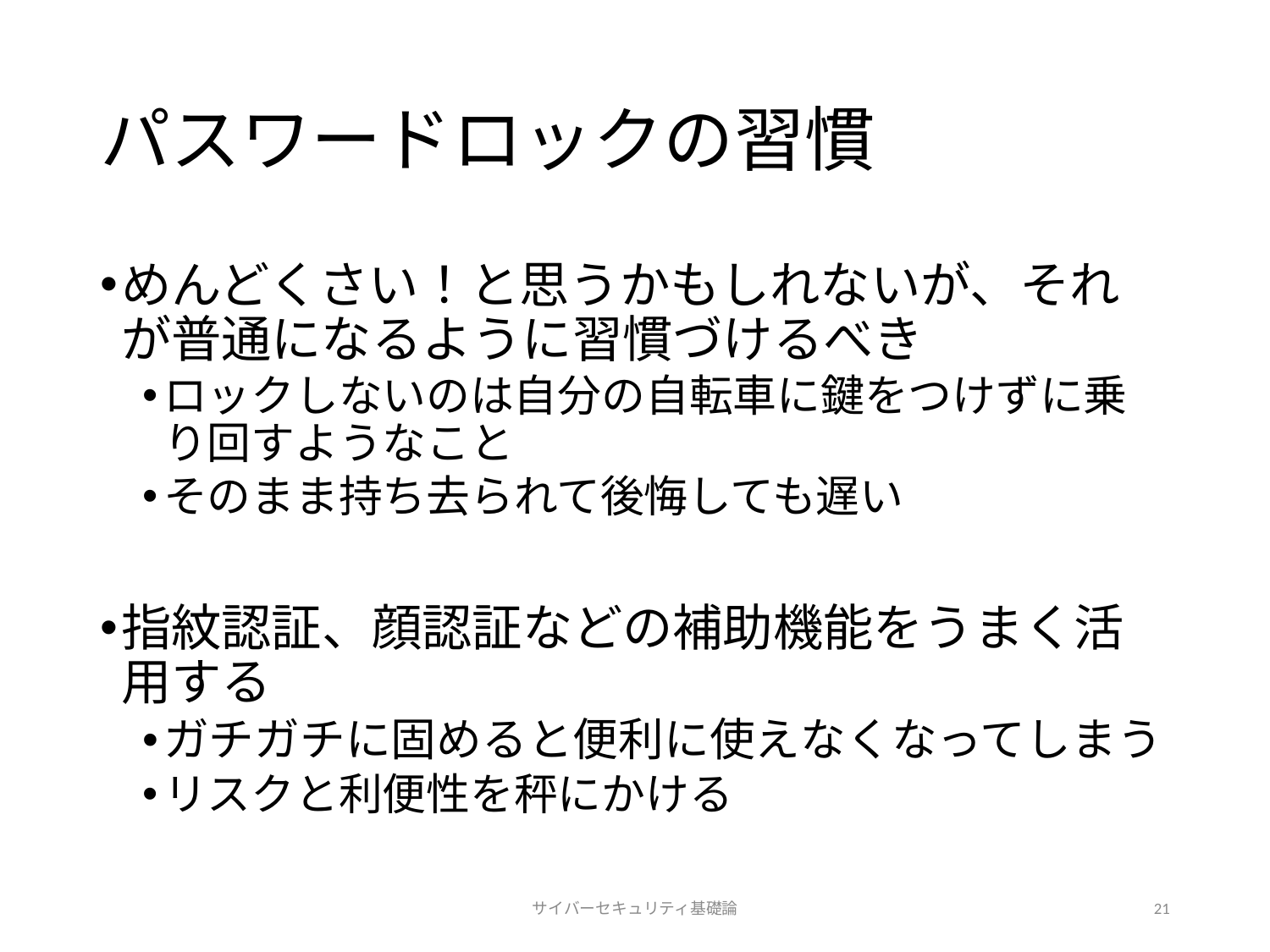

# パスワードロックの習慣
めんどくさい！と思うかもしれないが、それが普通になるように習慣づけるべき
ロックしないのは自分の自転車に鍵をつけずに乗り回すようなこと
そのまま持ち去られて後悔しても遅い

指紋認証、顔認証などの補助機能をうまく活用する
ガチガチに固めると便利に使えなくなってしまう
リスクと利便性を秤にかける
サイバーセキュリティ基礎論
21